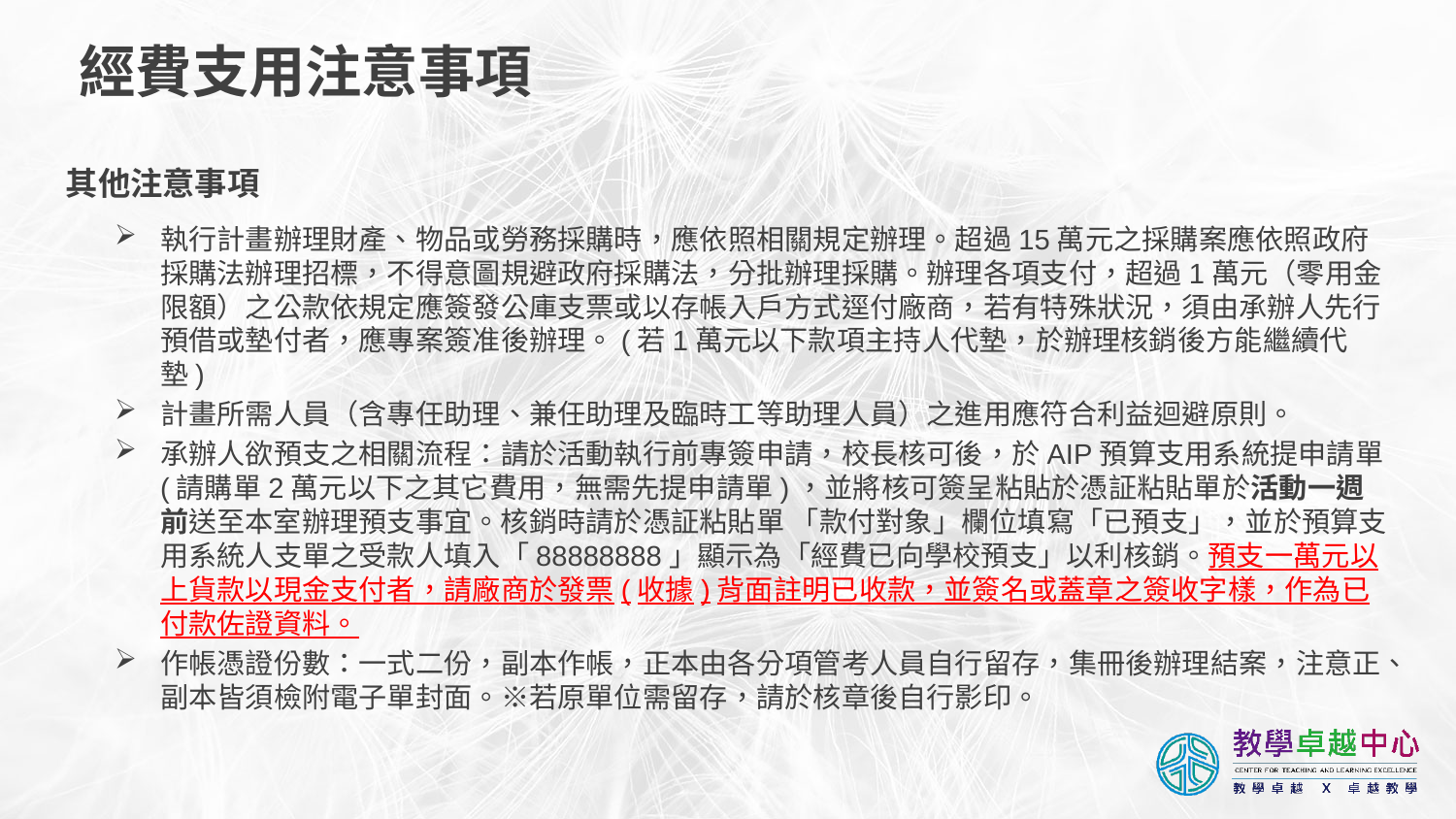

# 經費支用注意事項
其他注意事項
執行計畫辦理財產、物品或勞務採購時，應依照相關規定辦理。超過15萬元之採購案應依照政府採購法辦理招標，不得意圖規避政府採購法，分批辦理採購。辦理各項支付，超過1萬元（零用金限額）之公款依規定應簽發公庫支票或以存帳入戶方式逕付廠商，若有特殊狀況，須由承辦人先行預借或墊付者，應專案簽准後辦理。(若1萬元以下款項主持人代墊，於辦理核銷後方能繼續代墊)
計畫所需人員（含專任助理、兼任助理及臨時工等助理人員）之進用應符合利益迴避原則。
承辦人欲預支之相關流程：請於活動執行前專簽申請，校長核可後，於AIP預算支用系統提申請單(請購單2萬元以下之其它費用，無需先提申請單)，並將核可簽呈粘貼於憑証粘貼單於活動一週前送至本室辦理預支事宜。核銷時請於憑証粘貼單 「款付對象」欄位填寫「已預支」，並於預算支用系統人支單之受款人填入「88888888」顯示為「經費已向學校預支」以利核銷。預支一萬元以上貨款以現金支付者，請廠商於發票(收據)背面註明已收款，並簽名或蓋章之簽收字樣，作為已付款佐證資料。
作帳憑證份數：一式二份，副本作帳，正本由各分項管考人員自行留存，集冊後辦理結案，注意正、副本皆須檢附電子單封面。※若原單位需留存，請於核章後自行影印。